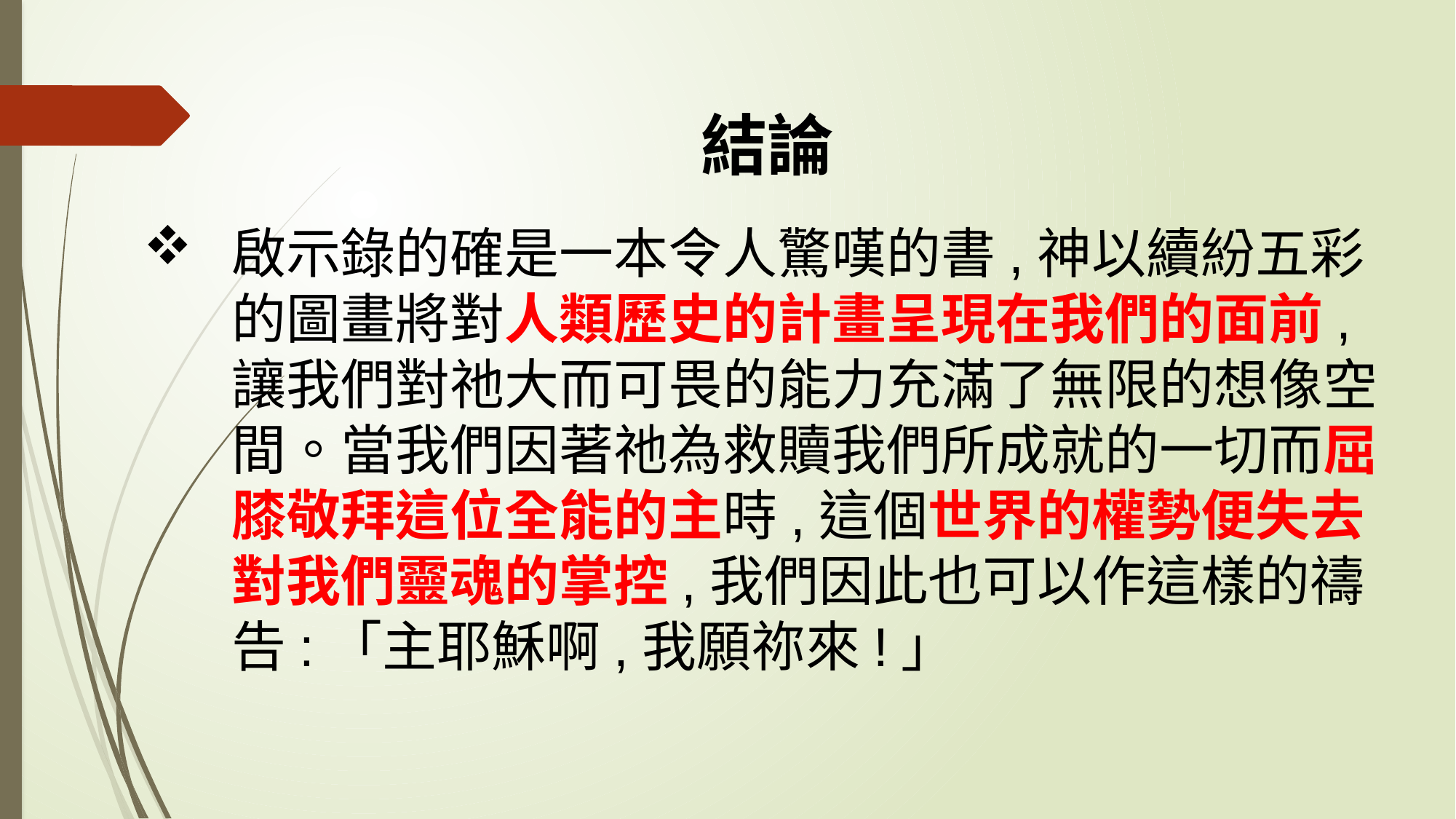

結論
啟示錄的確是一本令人驚嘆的書,神以續紛五彩的圖畫將對人類歷史的計畫呈現在我們的面前,讓我們對祂大而可畏的能力充滿了無限的想像空間。當我們因著祂為救贖我們所成就的一切而屈膝敬拜這位全能的主時,這個世界的權勢便失去對我們靈魂的掌控,我們因此也可以作這樣的禱告:「主耶穌啊,我願祢來!」